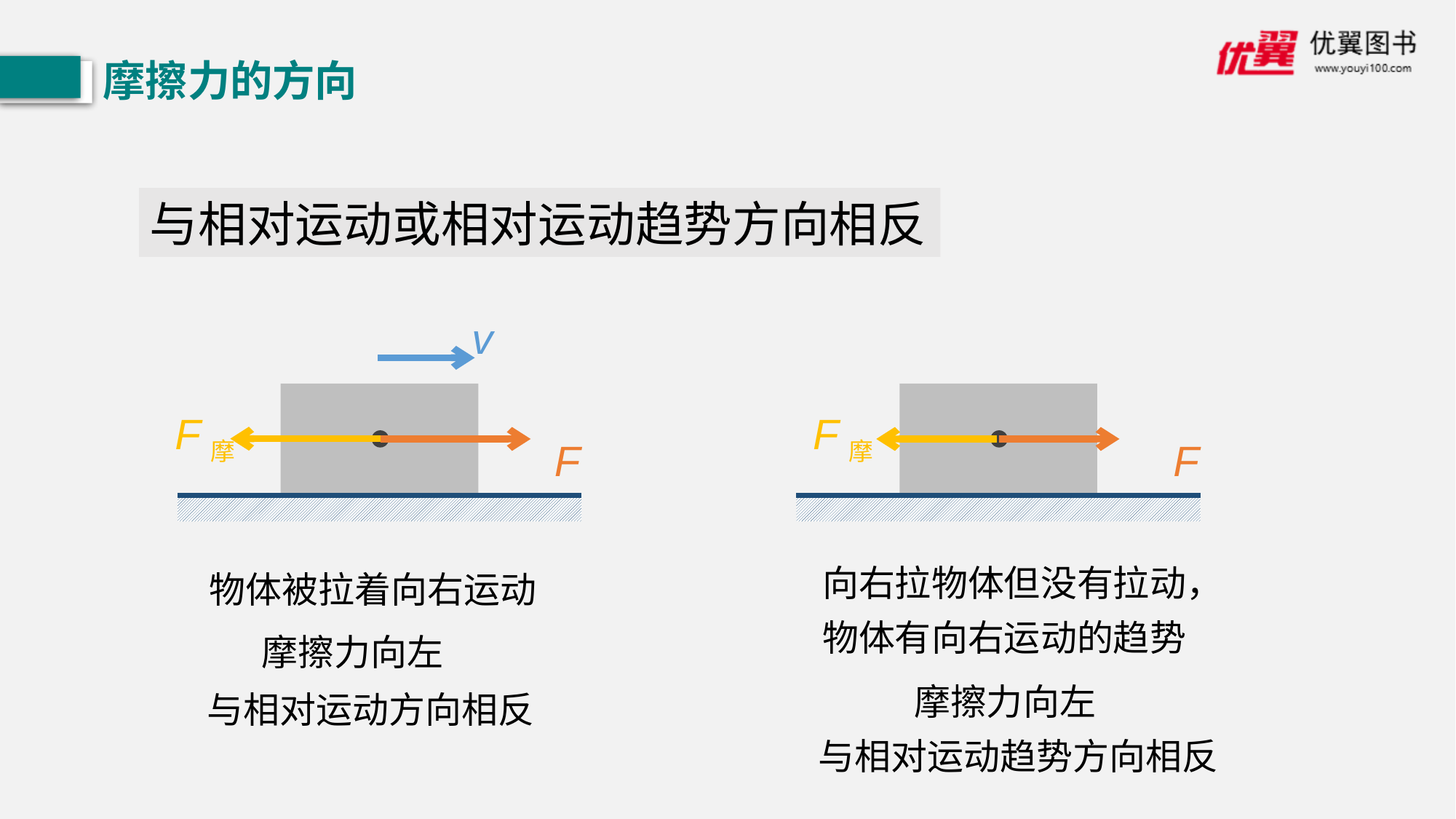

摩擦力的方向

与相对运动或相对运动趋势方向相反
v
F摩
F摩

F
F

向右拉物体但没有拉动， 物体有向右运动的趋势
物体被拉着向右运动
摩擦力向左
摩擦力向左
与相对运动方向相反
与相对运动趋势方向相反